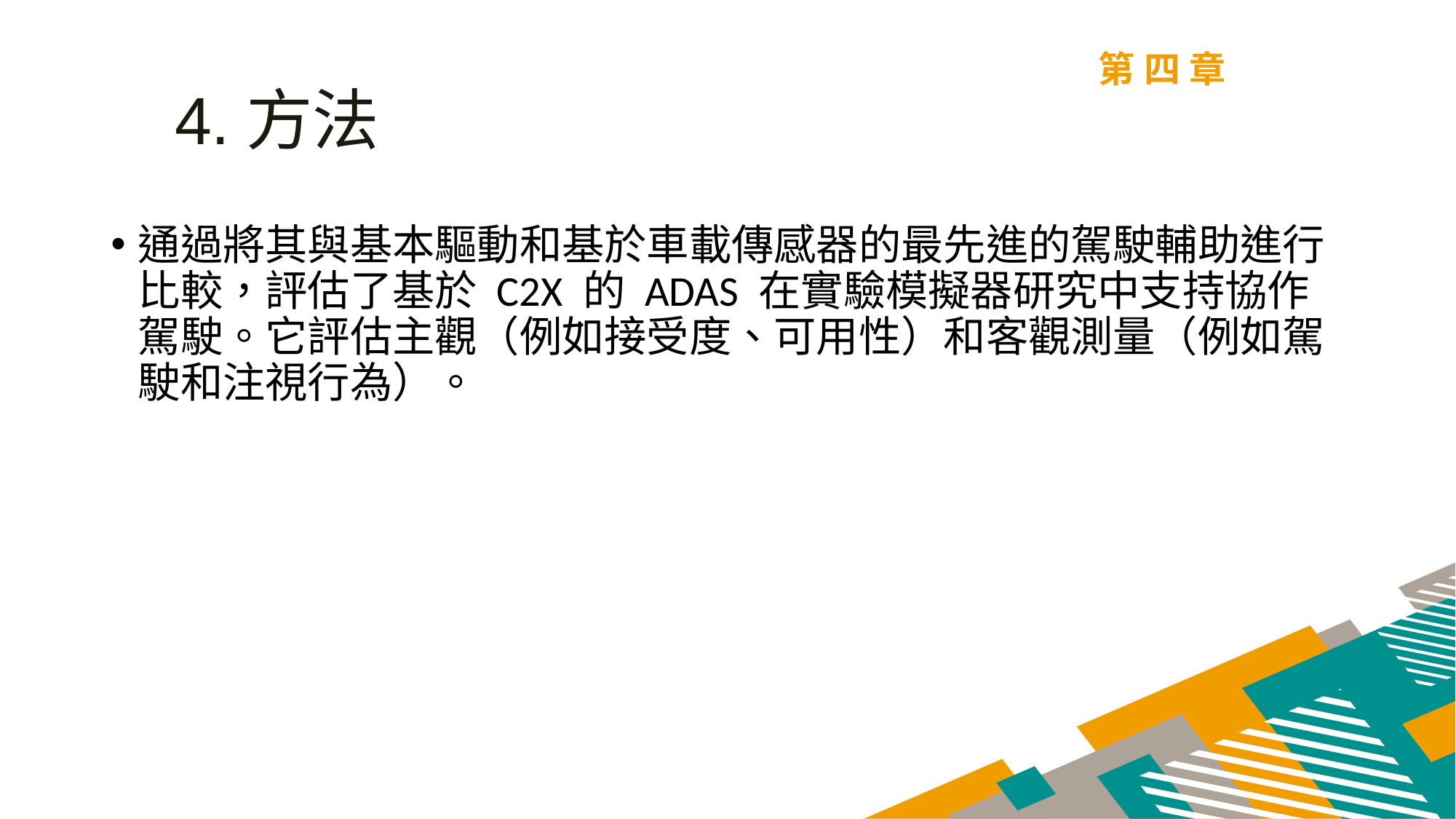

第四章
4.方法
通過將其與基本驅動和基於車載傳感器的最先進的駕駛輔助進行比較，評估了基於 C2X 的 ADAS 在實驗模擬器研究中支持協作駕駛。它評估主觀（例如接受度、可用性）和客觀測量（例如駕駛和注視行為）。